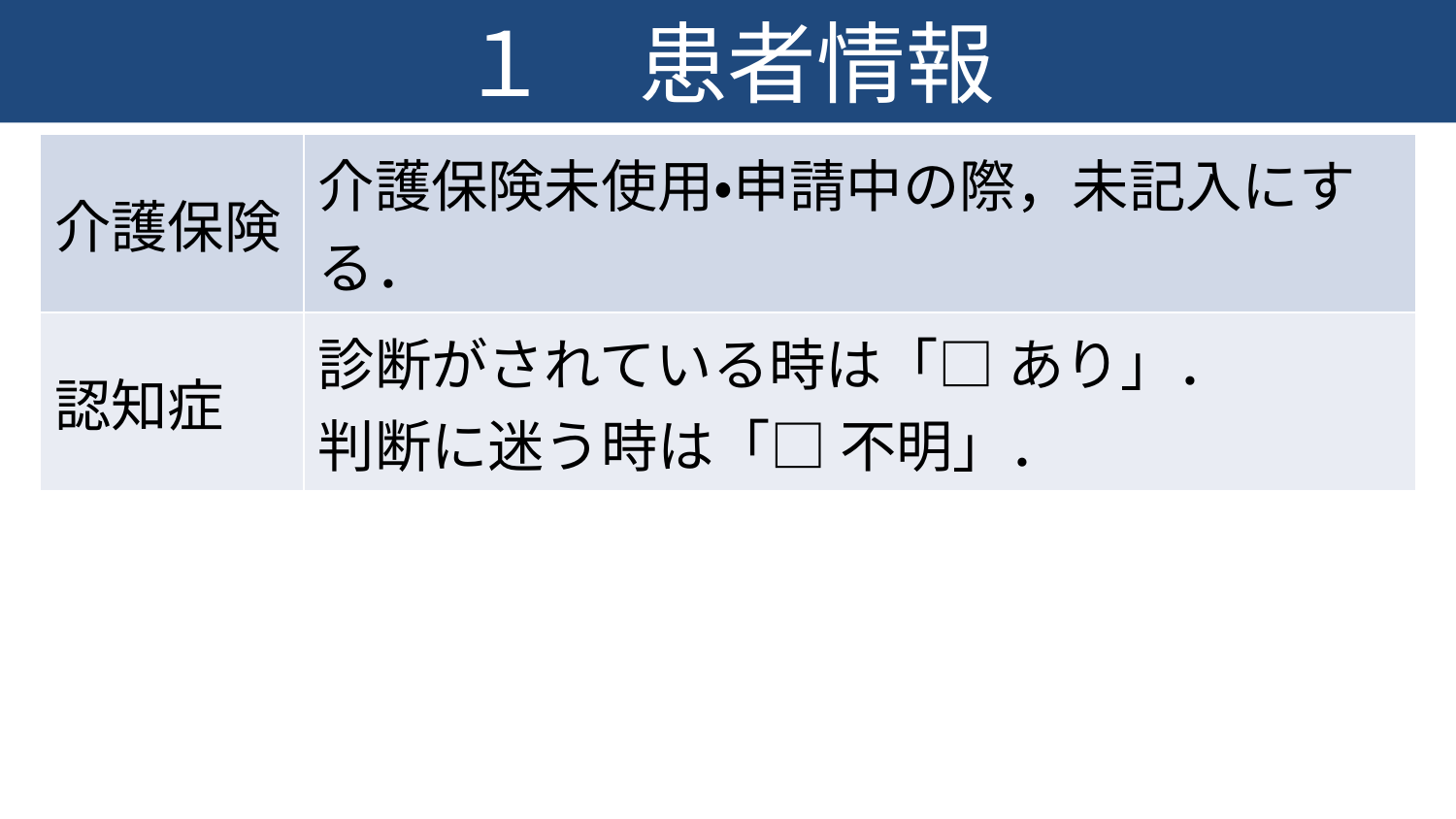

# １　患者情報
| 介護保険 | 介護保険未使用・申請中の際，未記入にする． |
| --- | --- |
| 認知症 | 診断がされている時は「□ あり」． 判断に迷う時は「□ 不明」． |